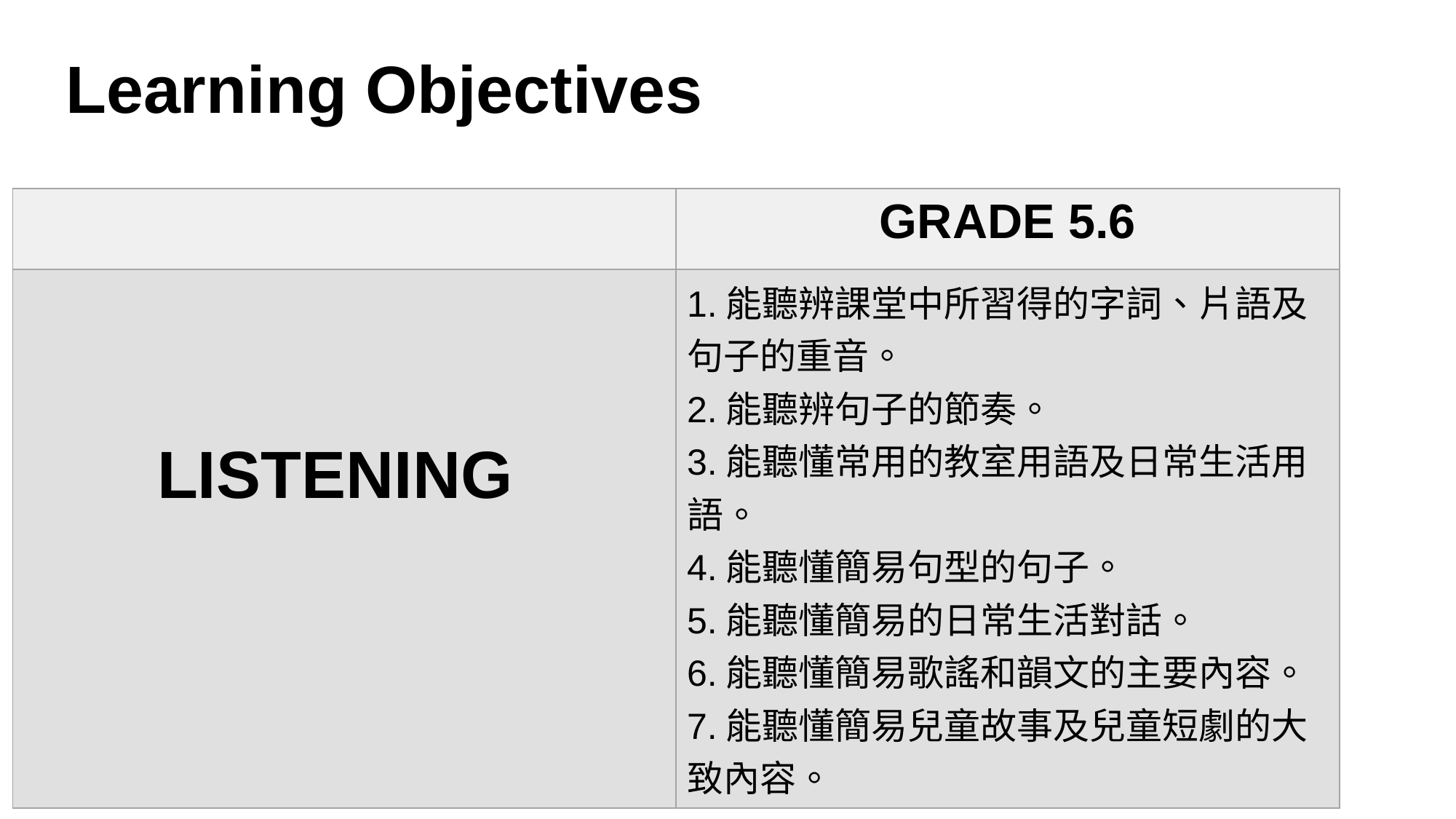

# Learning Objectives
|  | GRADE 5.6 |
| --- | --- |
| LISTENING | 1.能聽辨課堂中所習得的字詞、片語及句子的重音。 2.能聽辨句子的節奏。 3.能聽懂常用的教室用語及日常生活用語。 4.能聽懂簡易句型的句子。 5.能聽懂簡易的日常生活對話。 6.能聽懂簡易歌謠和韻文的主要內容。 7.能聽懂簡易兒童故事及兒童短劇的大致內容。 |